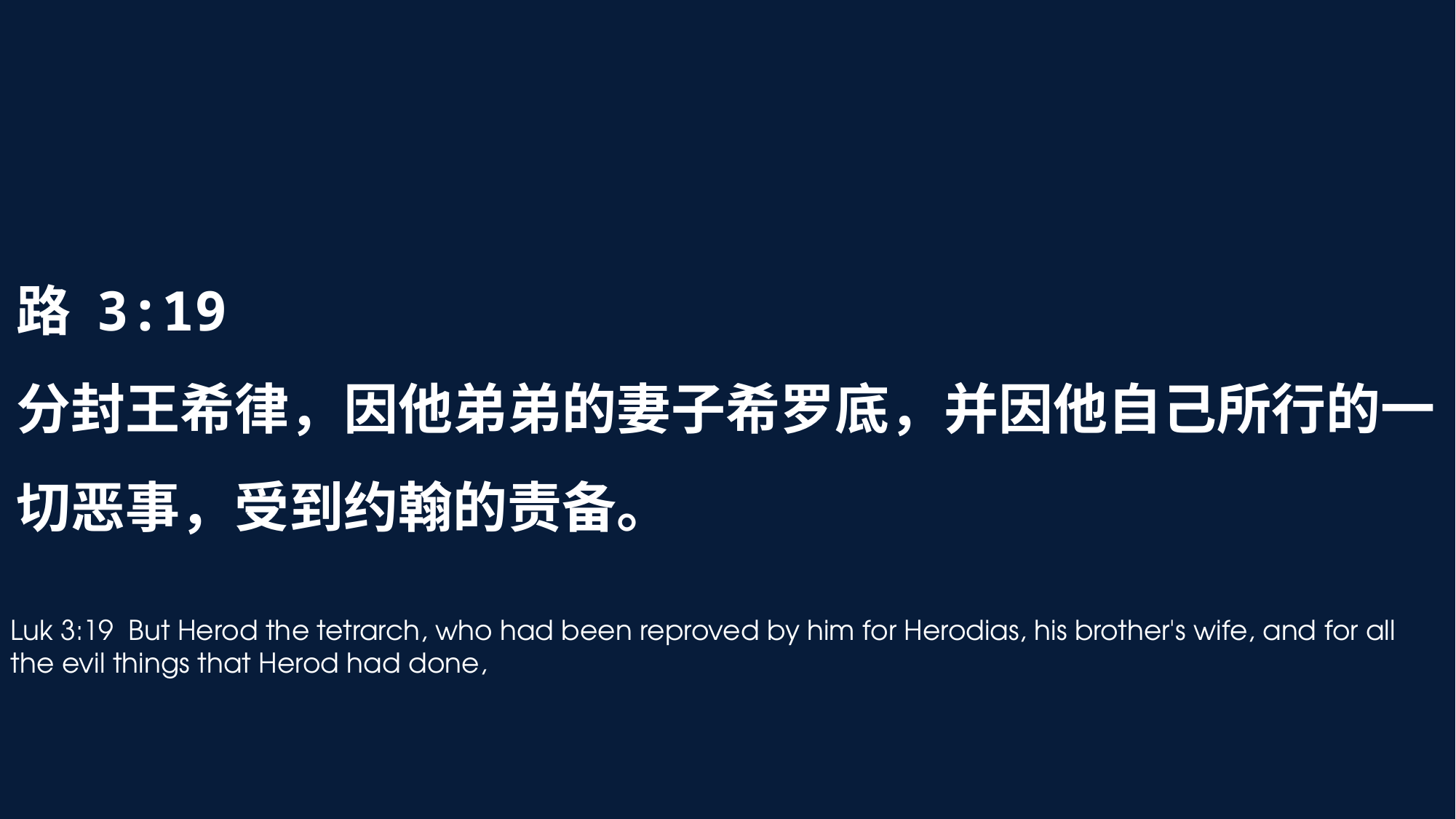

路 3:19
分封王希律，因他弟弟的妻子希罗底，并因他自己所行的一切恶事，受到约翰的责备。
Luk 3:19  But Herod the tetrarch, who had been reproved by him for Herodias, his brother's wife, and for all the evil things that Herod had done,